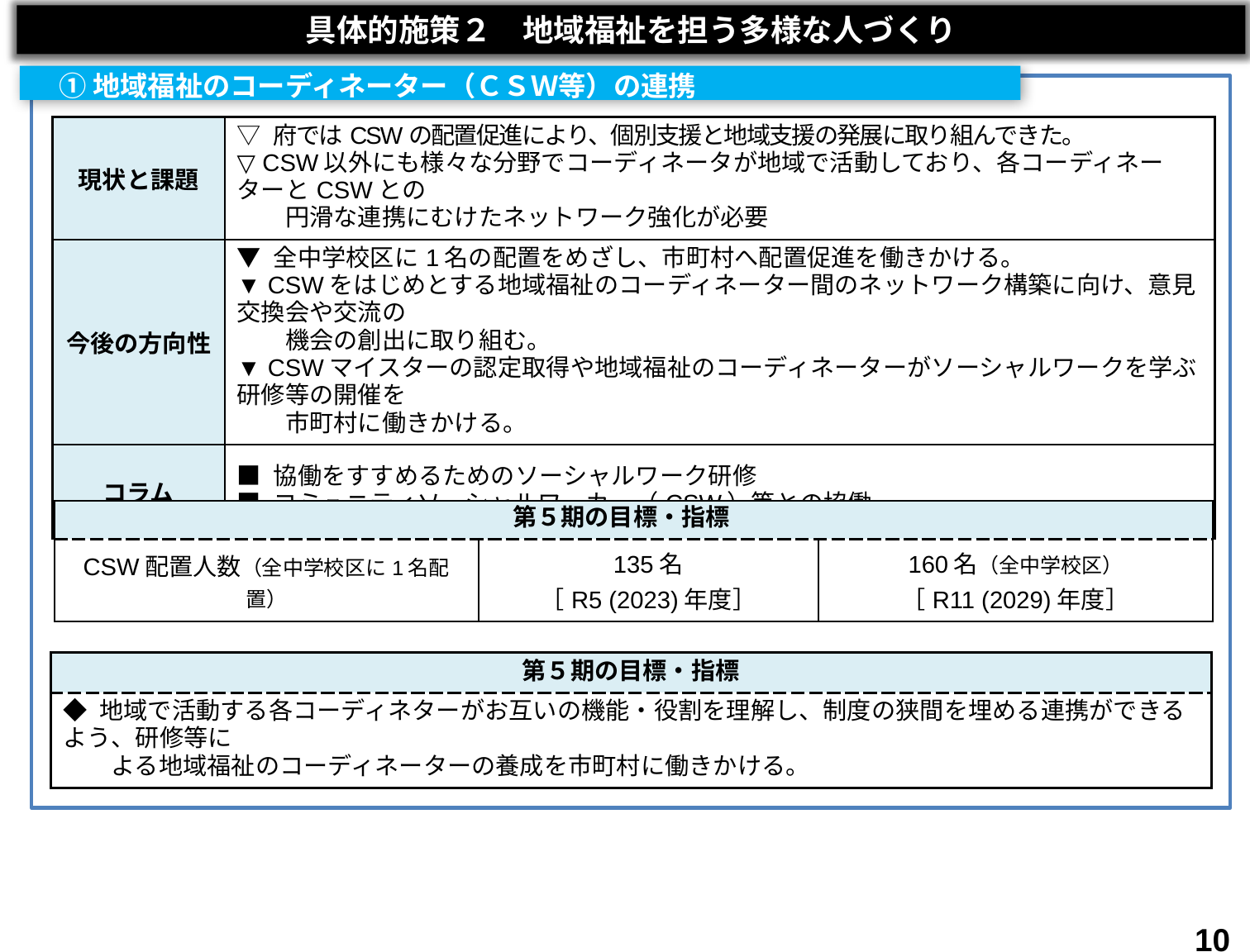

具体的施策２　地域福祉を担う多様な人づくり
　① 地域福祉のコーディネーター（ＣＳＷ等）の連携

| 現状と課題 | ▽ 府ではCSWの配置促進により、個別支援と地域支援の発展に取り組んできた。 ▽ CSW以外にも様々な分野でコーディネータが地域で活動しており、各コーディネーターとCSWとの 　　円滑な連携にむけたネットワーク強化が必要 |
| --- | --- |
| 今後の方向性 | ▼ 全中学校区に1名の配置をめざし、市町村へ配置促進を働きかける。 ▼ CSWをはじめとする地域福祉のコーディネーター間のネットワーク構築に向け、意見交換会や交流の 　　機会の創出に取り組む。 ▼ CSWマイスターの認定取得や地域福祉のコーディネーターがソーシャルワークを学ぶ研修等の開催を 　　市町村に働きかける。 |
| コラム | ■ 協働をすすめるためのソーシャルワーク研修 ■ コミュニティソーシャルワーカー（CSW）等との協働 |
| 第５期の目標・指標 |  |  |
| --- | --- | --- |
| CSW配置人数（全中学校区に1名配置） | 135名 ［R5 (2023)年度］ | 160名（全中学校区） ［R11 (2029)年度］ |
| 第５期の目標・指標 |
| --- |
| ◆ 地域で活動する各コーディネターがお互いの機能・役割を理解し、制度の狭間を埋める連携ができるよう、研修等に 　　よる地域福祉のコーディネーターの養成を市町村に働きかける。 |
10